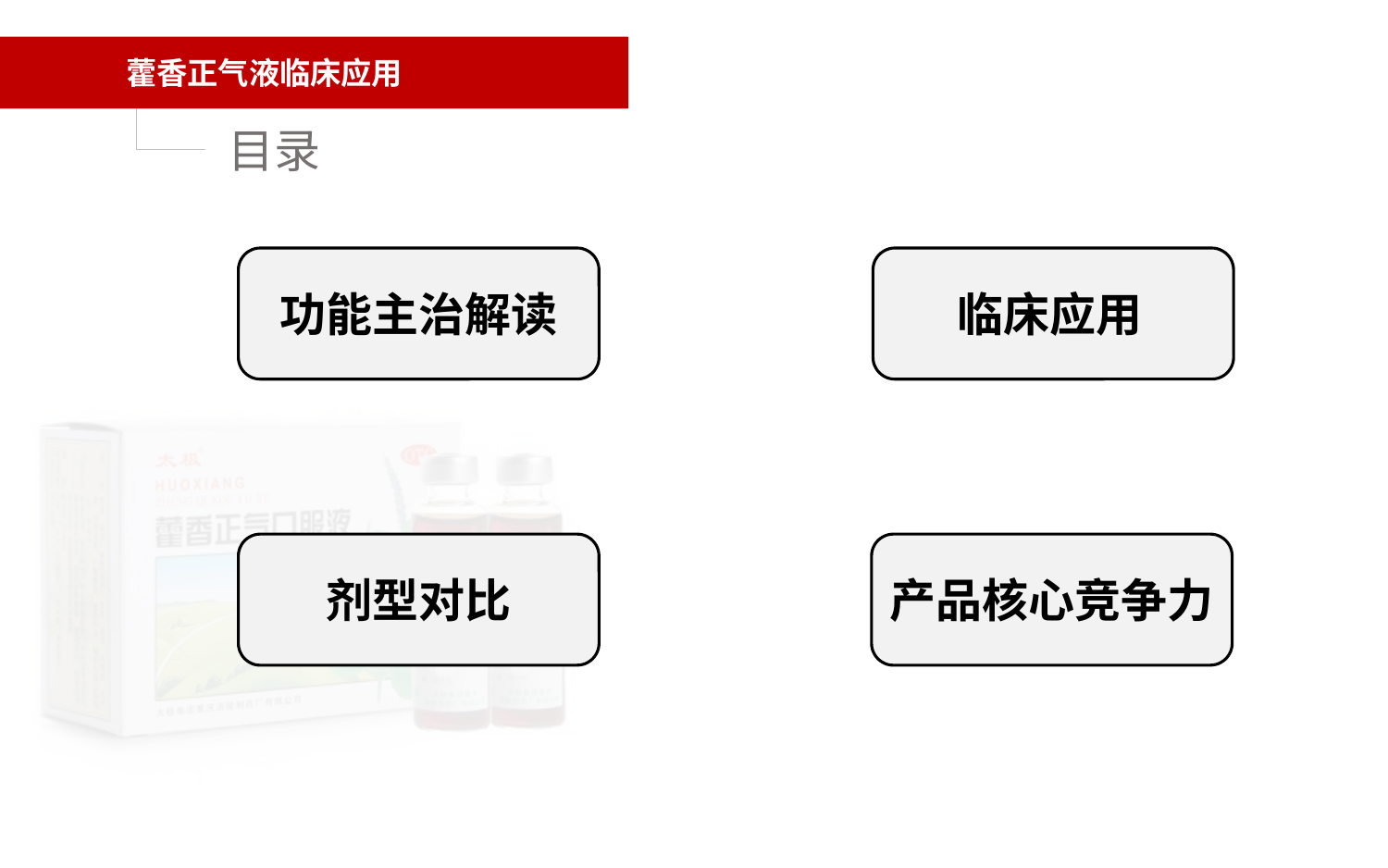

藿香正气液临床应用
目录

功能主治解读

临床应用

剂型对比

产品核心竞争力